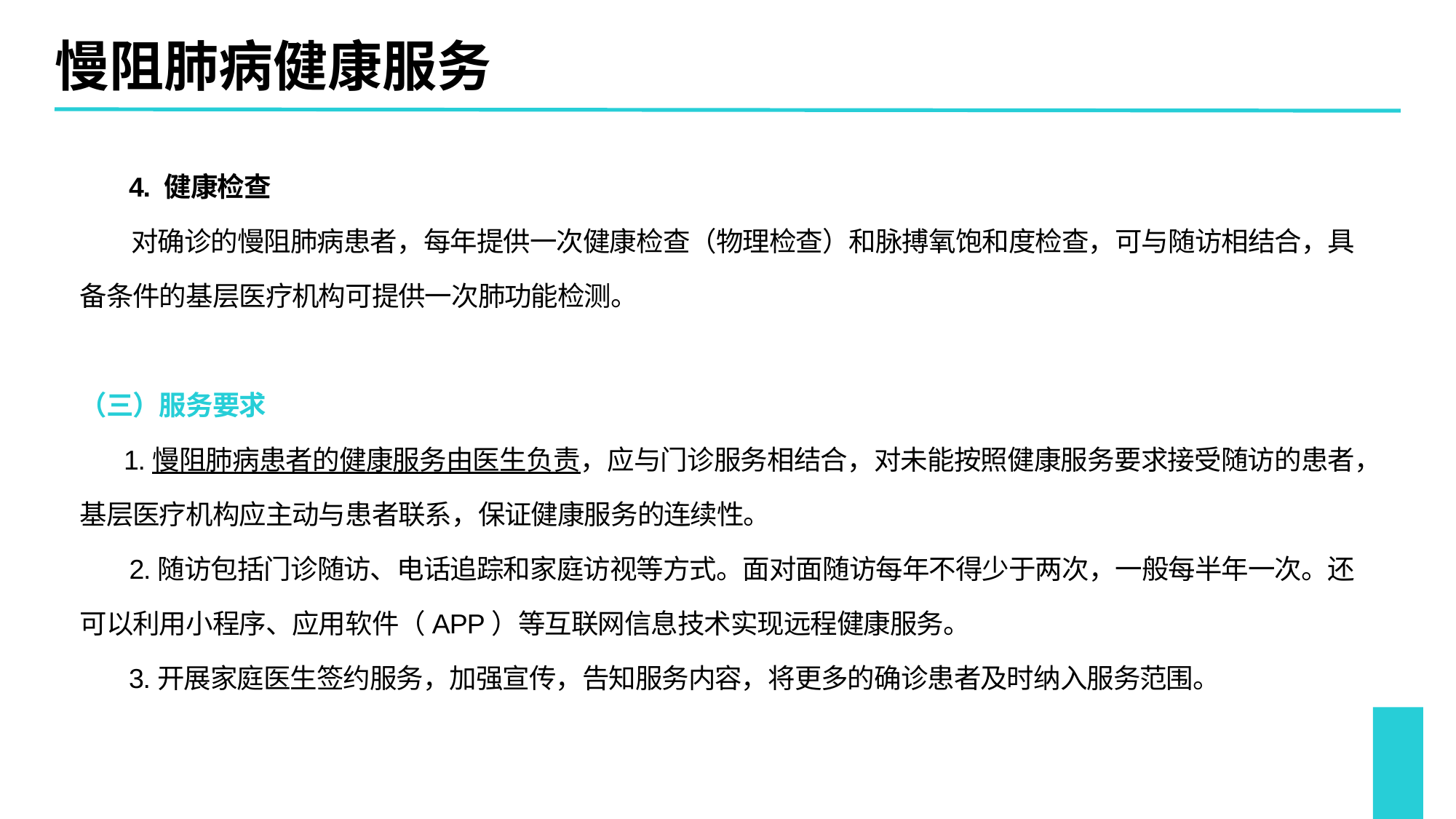

慢阻肺病健康服务
       4. 健康检查
        对确诊的慢阻肺病患者，每年提供一次健康检查（物理检查）和脉搏氧饱和度检查，可与随访相结合，具备条件的基层医疗机构可提供一次肺功能检测。

（三）服务要求
      1.慢阻肺病患者的健康服务由医生负责，应与门诊服务相结合，对未能按照健康服务要求接受随访的患者，基层医疗机构应主动与患者联系，保证健康服务的连续性。
       2.随访包括门诊随访、电话追踪和家庭访视等方式。面对面随访每年不得少于两次，一般每半年一次。还可以利用小程序、应用软件（APP）等互联网信息技术实现远程健康服务。
       3.开展家庭医生签约服务，加强宣传，告知服务内容，将更多的确诊患者及时纳入服务范围。